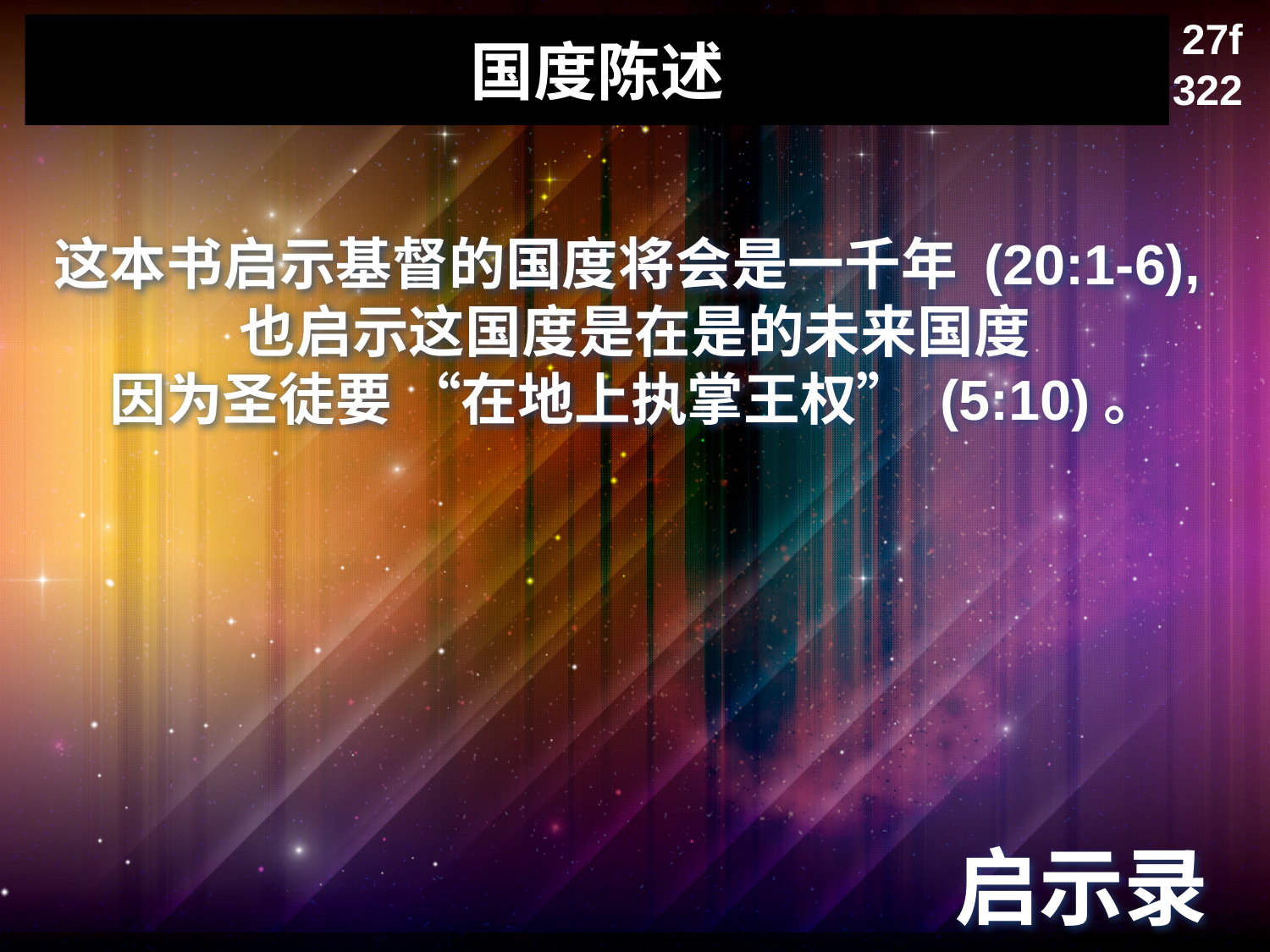

27f
322
# 国度陈述

这本书启示基督的国度将会是一千年 (20:1-6),
也启示这国度是在是的未来国度
因为圣徒要 “在地上执掌王权” (5:10)。
启示录